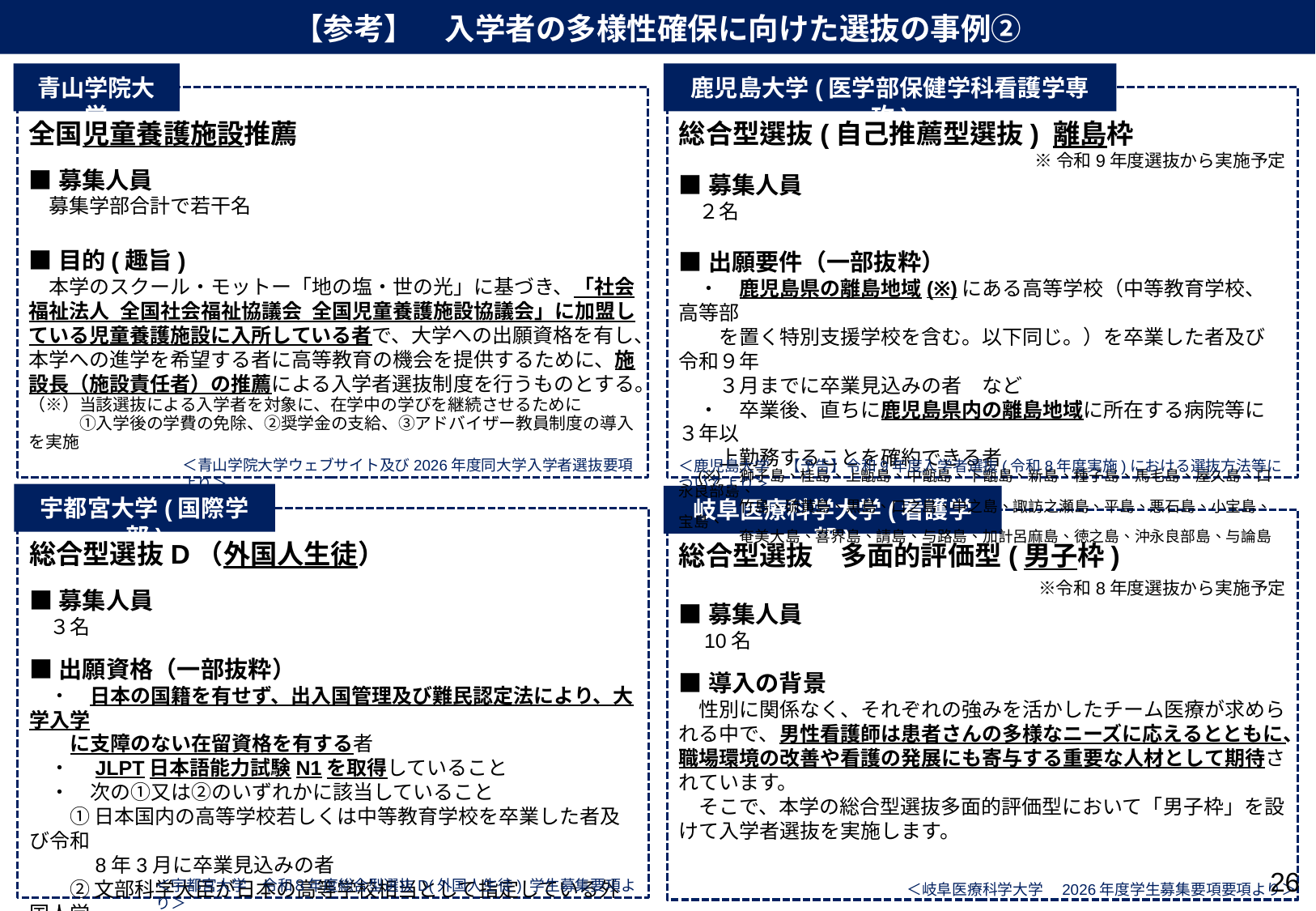

# 【参考】　入学者の多様性確保に向けた選抜の事例②
青山学院大学
鹿児島大学(医学部保健学科看護学専攻)

全国児童養護施設推薦

■募集人員
　募集学部合計で若干名

■目的(趣旨)
　本学のスクール・モットー「地の塩・世の光」に基づき、「社会福祉法人 全国社会福祉協議会 全国児童養護施設協議会」に加盟している児童養護施設に入所している者で、大学への出願資格を有し、本学への進学を希望する者に高等教育の機会を提供するために、施設長（施設責任者）の推薦による入学者選抜制度を行うものとする。
（※）当該選抜による入学者を対象に、在学中の学びを継続させるために
　　　①入学後の学費の免除、②奨学金の支給、③アドバイザー教員制度の導入 を実施

総合型選抜(自己推薦型選抜) 離島枠
※令和9年度選抜から実施予定
■募集人員
　２名

■出願要件（一部抜粋）
　・　鹿児島県の離島地域(※)にある高等学校（中等教育学校、高等部
　　を置く特別支援学校を含む。以下同じ。）を卒業した者及び令和９年
　　３月までに卒業見込みの者　など
　・　卒業後、直ちに鹿児島県内の離島地域に所在する病院等に３年以
　　上勤務することを確約できる者
　(※)　獅子島、桂島、上甑島、中甑島、下甑島、新島、種子島、馬毛島、屋久島、口永良部島、
　　　　竹島、硫黄島、黒島、口之島、中之島、諏訪之瀬島、平島、悪石島、小宝島、宝島、
　　　　奄美大島、喜界島、請島、与路島、加計呂麻島、徳之島、沖永良部島、与論島
＜青山学院大学ウェブサイト及び2026年度同大学入学者選抜要項より＞
＜鹿児島大学　【予告】令和9年度入学者選抜(令和8年度実施)における選抜方法等についてより＞
宇都宮大学(国際学部)
岐阜医療科学大学(看護学部)

総合型選抜D（外国人生徒）

■募集人員
　３名

■出願資格（一部抜粋）
　・　日本の国籍を有せず、出入国管理及び難民認定法により、大学入学
　　に支障のない在留資格を有する者
　・　JLPT日本語能力試験N1を取得していること
　・　次の①又は②のいずれかに該当していること
　　① 日本国内の高等学校若しくは中等教育学校を卒業した者及び令和
　　　8年3月に卒業見込みの者
　　② 文部科学大臣が日本の高等学校相当として指定している外国人学
　　　校を修了した者及び令和8年3月に修了見込みの者
総合型選抜　多面的評価型(男子枠)
　※令和8年度選抜から実施予定
■募集人員
　10名

■導入の背景
　性別に関係なく、それぞれの強みを活かしたチーム医療が求められる中で、男性看護師は患者さんの多様なニーズに応えるとともに、職場環境の改善や看護の発展にも寄与する重要な人材として期待されています。
　そこで、本学の総合型選抜多面的評価型において「男子枠」を設けて入学者選抜を実施します。
26
＜宇都宮大学　令和８年度総合型選抜D(外国人生徒) 学生募集要項より＞
＜岐阜医療科学大学　2026年度学生募集要項要項より＞